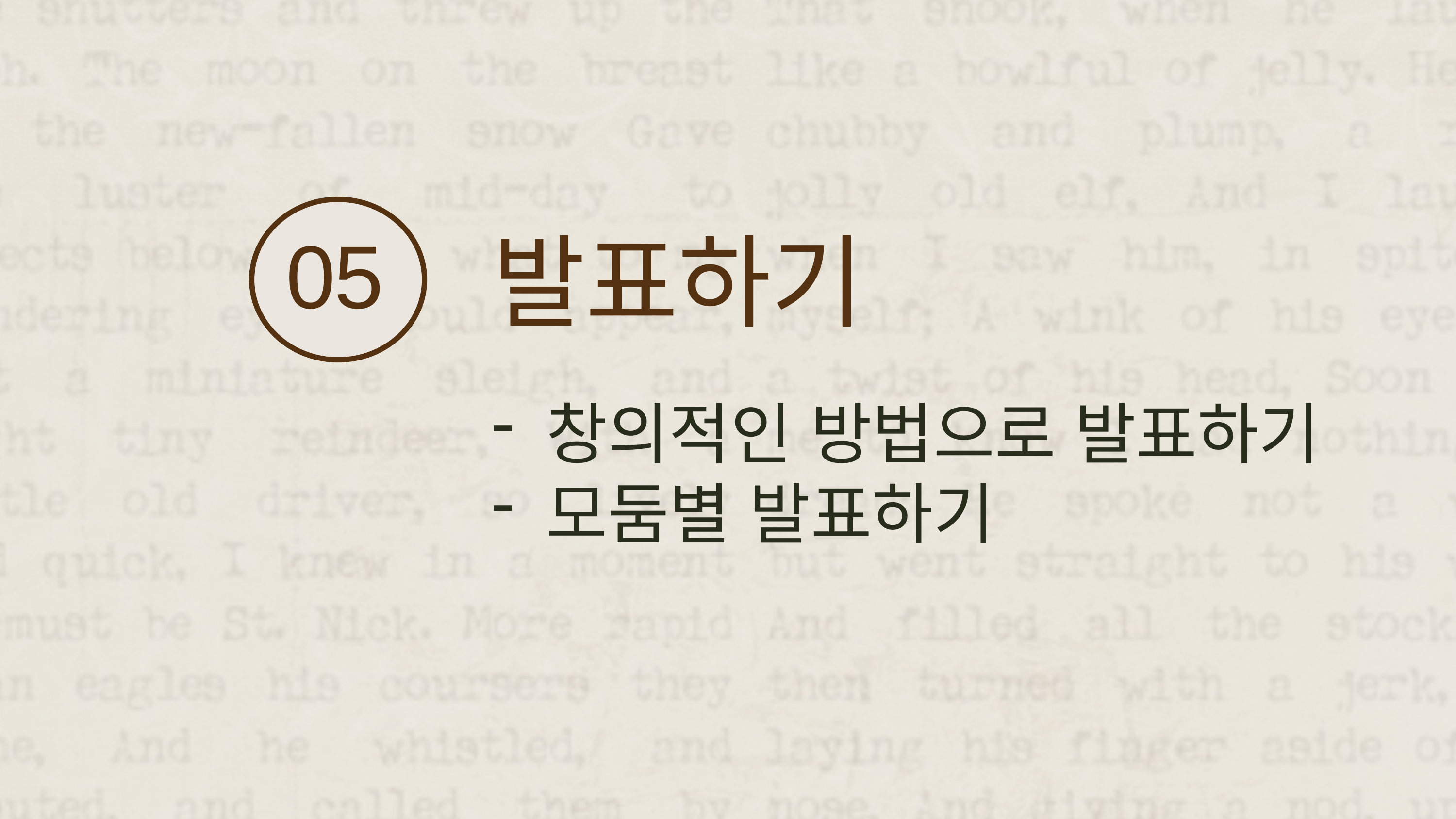

05
발표하기
창의적인 방법으로 발표하기
모둠별 발표하기